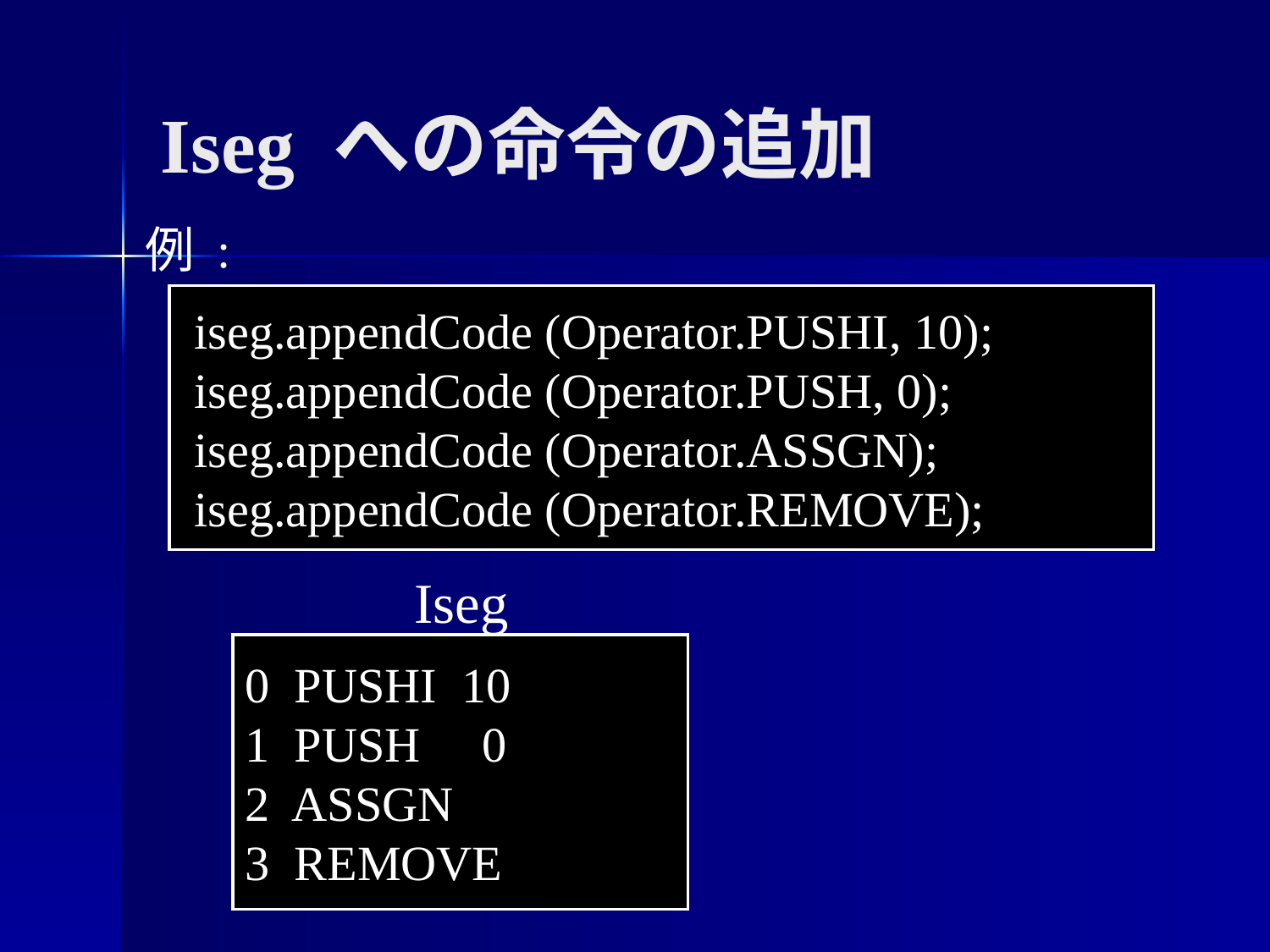

Iseg への命令の追加
例 :
 iseg.appendCode (Operator.PUSHI, 10);
 iseg.appendCode (Operator.PUSH, 0);
 iseg.appendCode (Operator.ASSGN);
 iseg.appendCode (Operator.REMOVE);
Iseg
0  PUSHI  10
1  PUSH     0
2  ASSGN
3  REMOVE